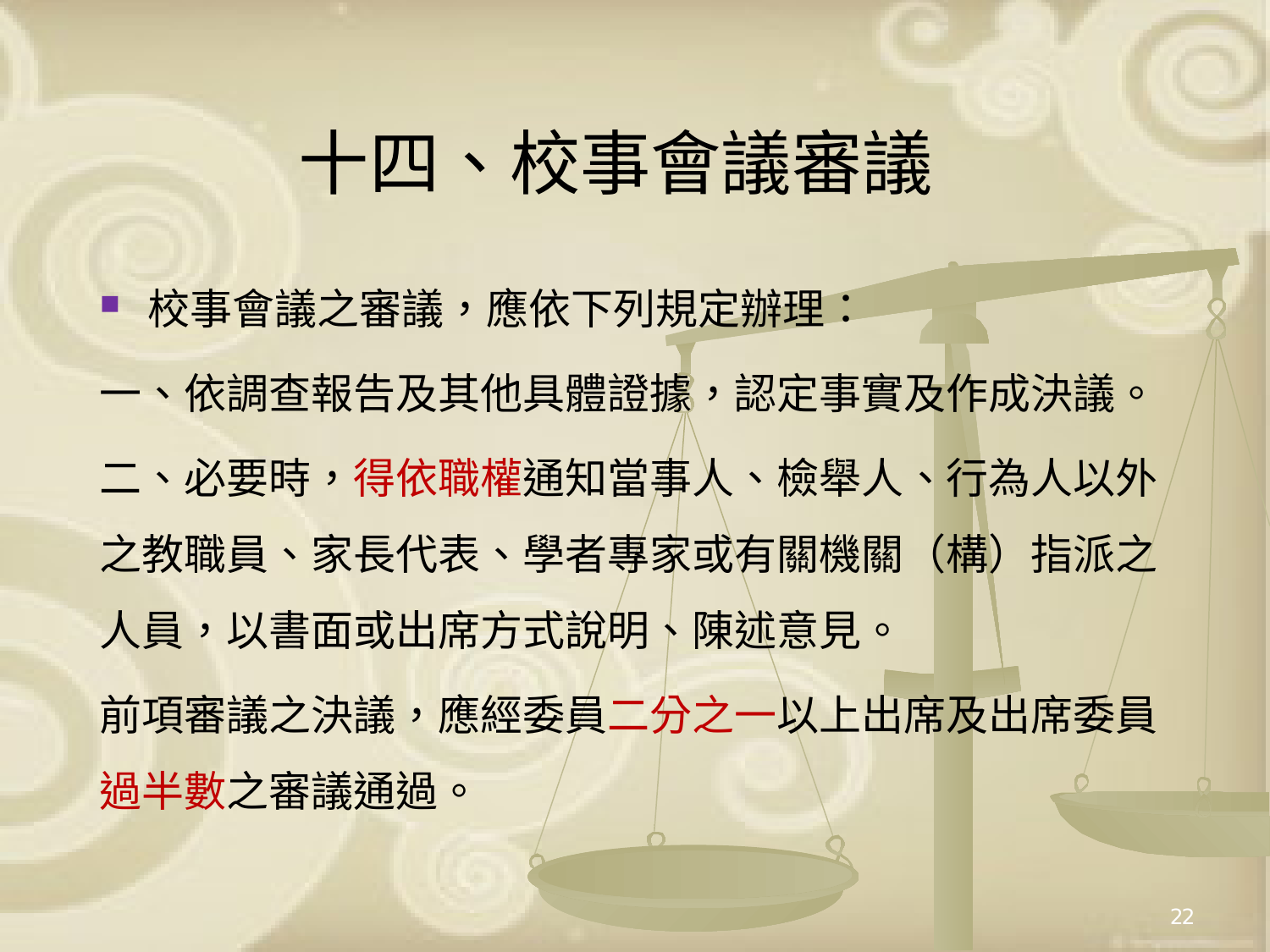

# 十四、校事會議審議
校事會議之審議，應依下列規定辦理：
一、依調查報告及其他具體證據，認定事實及作成決議。
二、必要時，得依職權通知當事人、檢舉人、行為人以外之教職員、家長代表、學者專家或有關機關（構）指派之人員，以書面或出席方式說明、陳述意見。
前項審議之決議，應經委員二分之一以上出席及出席委員過半數之審議通過。

22